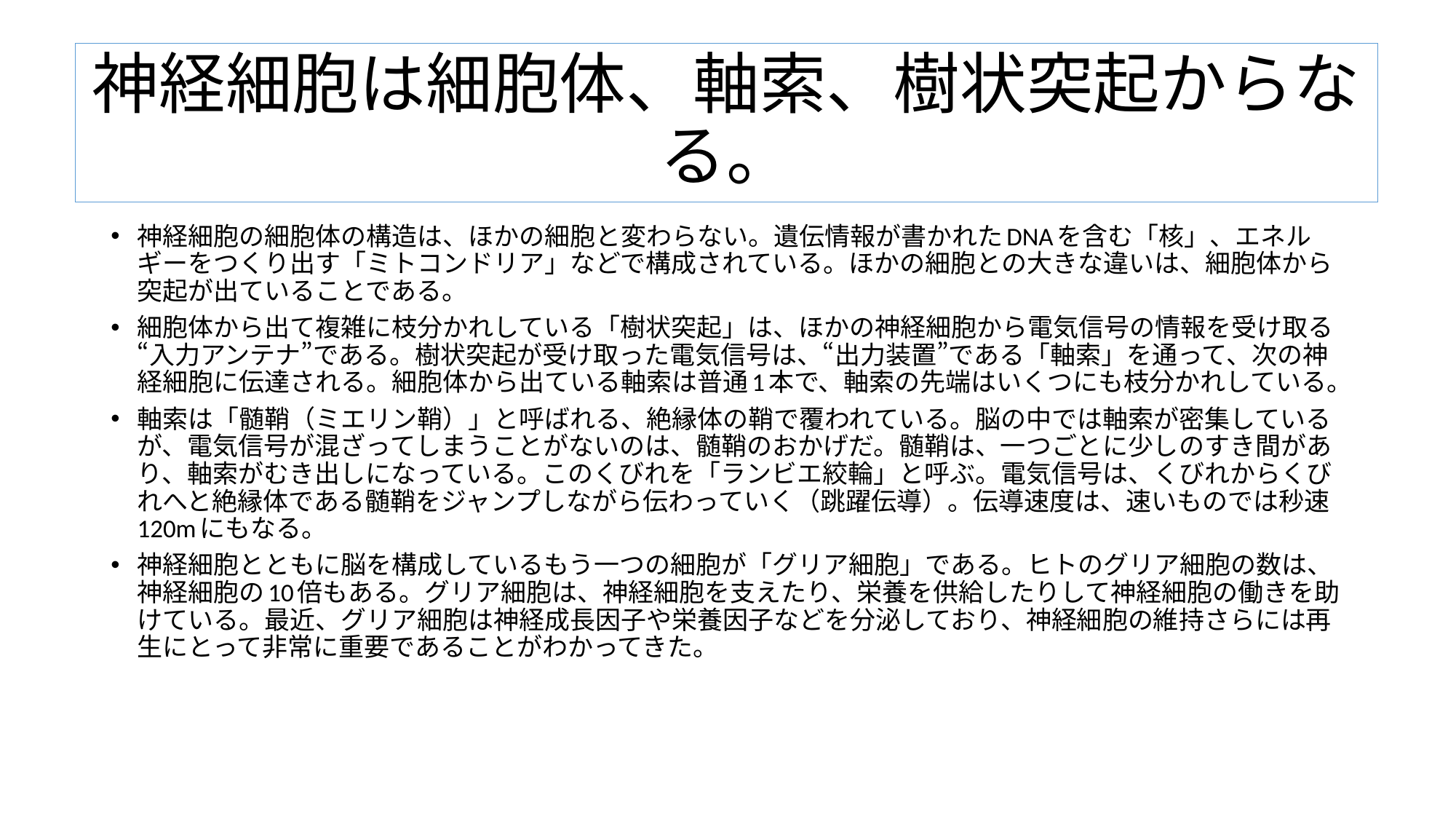

# 神経細胞は細胞体、軸索、樹状突起からなる。
神経細胞の細胞体の構造は、ほかの細胞と変わらない。遺伝情報が書かれたDNAを含む「核」、エネルギーをつくり出す「ミトコンドリア」などで構成されている。ほかの細胞との大きな違いは、細胞体から突起が出ていることである。
細胞体から出て複雑に枝分かれしている「樹状突起」は、ほかの神経細胞から電気信号の情報を受け取る“入力アンテナ”である。樹状突起が受け取った電気信号は、“出力装置”である「軸索」を通って、次の神経細胞に伝達される。細胞体から出ている軸索は普通1本で、軸索の先端はいくつにも枝分かれしている。
軸索は「髄鞘（ミエリン鞘）」と呼ばれる、絶縁体の鞘で覆われている。脳の中では軸索が密集しているが、電気信号が混ざってしまうことがないのは、髄鞘のおかげだ。髄鞘は、一つごとに少しのすき間があり、軸索がむき出しになっている。このくびれを「ランビエ絞輪」と呼ぶ。電気信号は、くびれからくびれへと絶縁体である髄鞘をジャンプしながら伝わっていく（跳躍伝導）。伝導速度は、速いものでは秒速120mにもなる。
神経細胞とともに脳を構成しているもう一つの細胞が「グリア細胞」である。ヒトのグリア細胞の数は、神経細胞の10倍もある。グリア細胞は、神経細胞を支えたり、栄養を供給したりして神経細胞の働きを助けている。最近、グリア細胞は神経成長因子や栄養因子などを分泌しており、神経細胞の維持さらには再生にとって非常に重要であることがわかってきた。